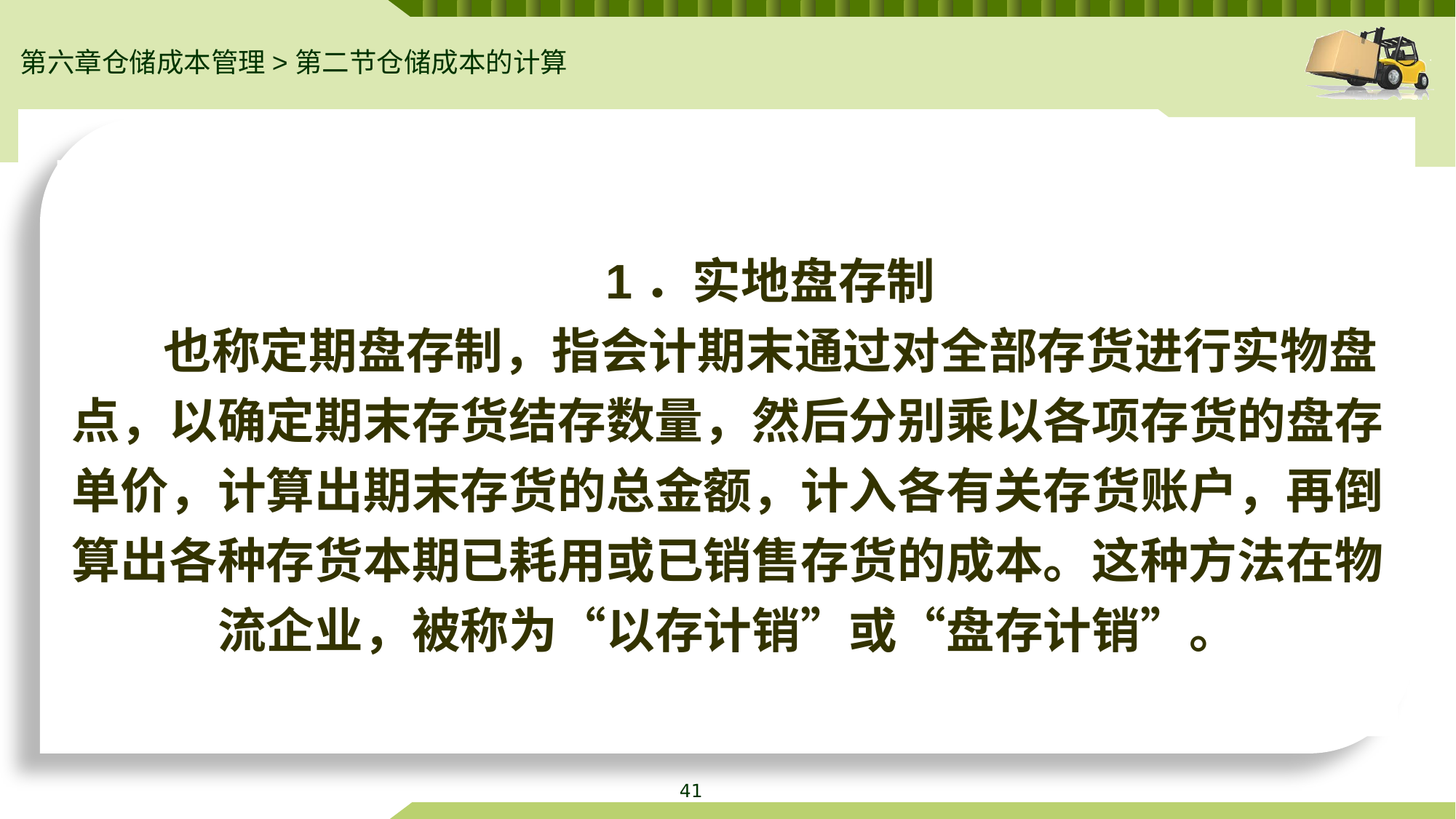

第六章仓储成本管理>第二节仓储成本的计算
1．实地盘存制
也称定期盘存制，指会计期末通过对全部存货进行实物盘点，以确定期末存货结存数量，然后分别乘以各项存货的盘存单价，计算出期末存货的总金额，计入各有关存货账户，再倒算出各种存货本期已耗用或已销售存货的成本。这种方法在物流企业，被称为“以存计销”或“盘存计销”。